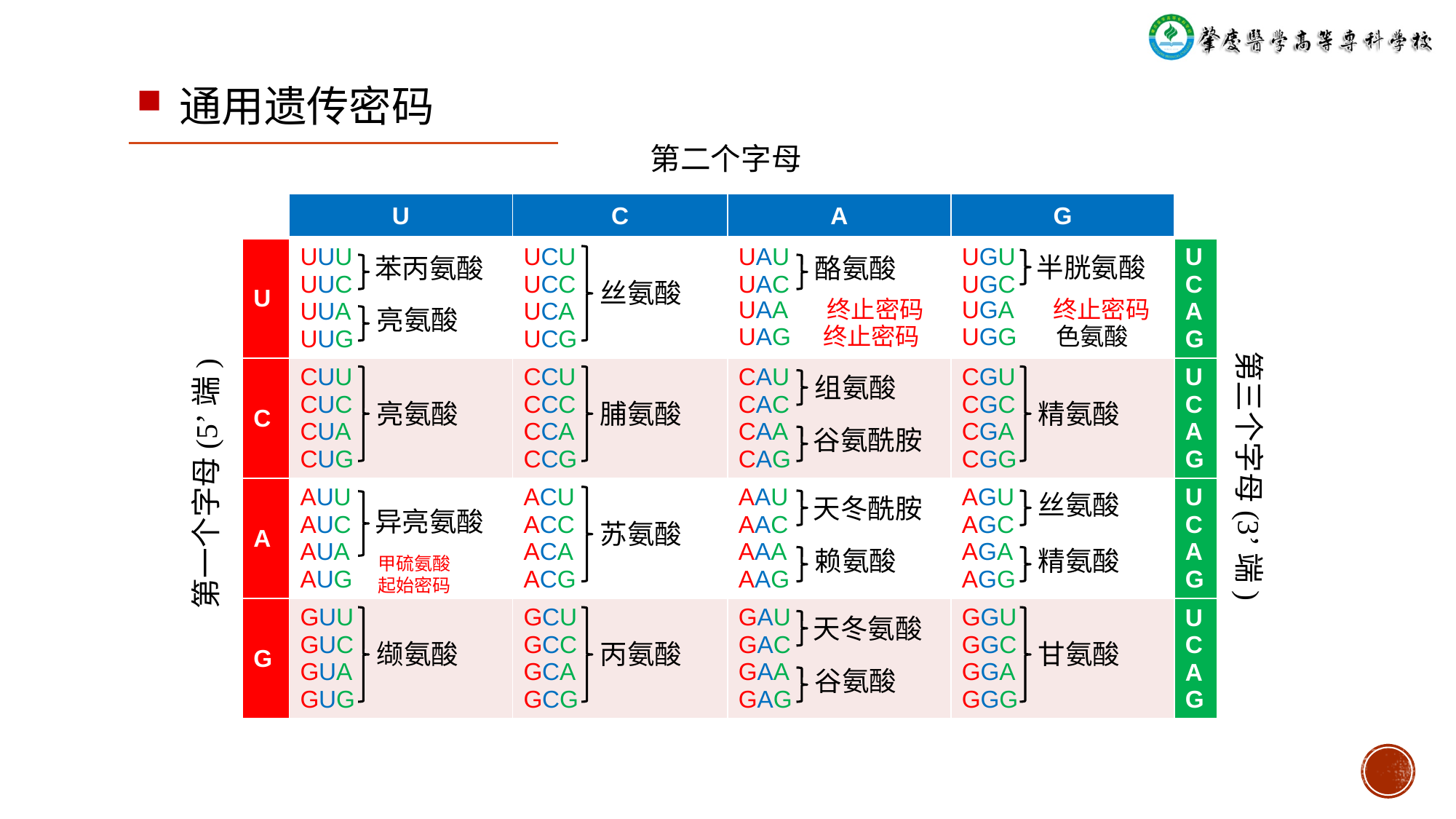

通用遗传密码

第二个字母
|  | U | C | A | G |  |
| --- | --- | --- | --- | --- | --- |
| U | UUU UUC UUA UUG | UCU UCC UCA UCG | UAU UAC UAA 终止密码 UAG 终止密码 | UGU UGC UGA 终止密码 UGG 色氨酸 | UCAG |
| C | CUU CUC CUA CUG | CCU CCC CCA CCG | CAU CAC CAA CAG | CGU CGC CGA CGG | UCAG |
| A | AUU AUC AUA AUG | ACU ACC ACA ACG | AAU AAC AAA AAG | AGU AGC AGA AGG | UCAG |
| G | GUU GUC GUA GUG | GCU GCC GCA GCG | GAU GAC GAA GAG | GGU GGC GGA GGG | UCAG |
半胱氨酸
苯丙氨酸

酪氨酸

丝氨酸
亮氨酸

组氨酸

亮氨酸
脯氨酸
精氨酸
谷氨酰胺

第三个字母(3’端)
第一个字母(5’端)
丝氨酸
天冬酰胺

异亮氨酸
苏氨酸
赖氨酸
精氨酸
甲硫氨酸
起始密码

天冬氨酸

缬氨酸
丙氨酸
甘氨酸
谷氨酸